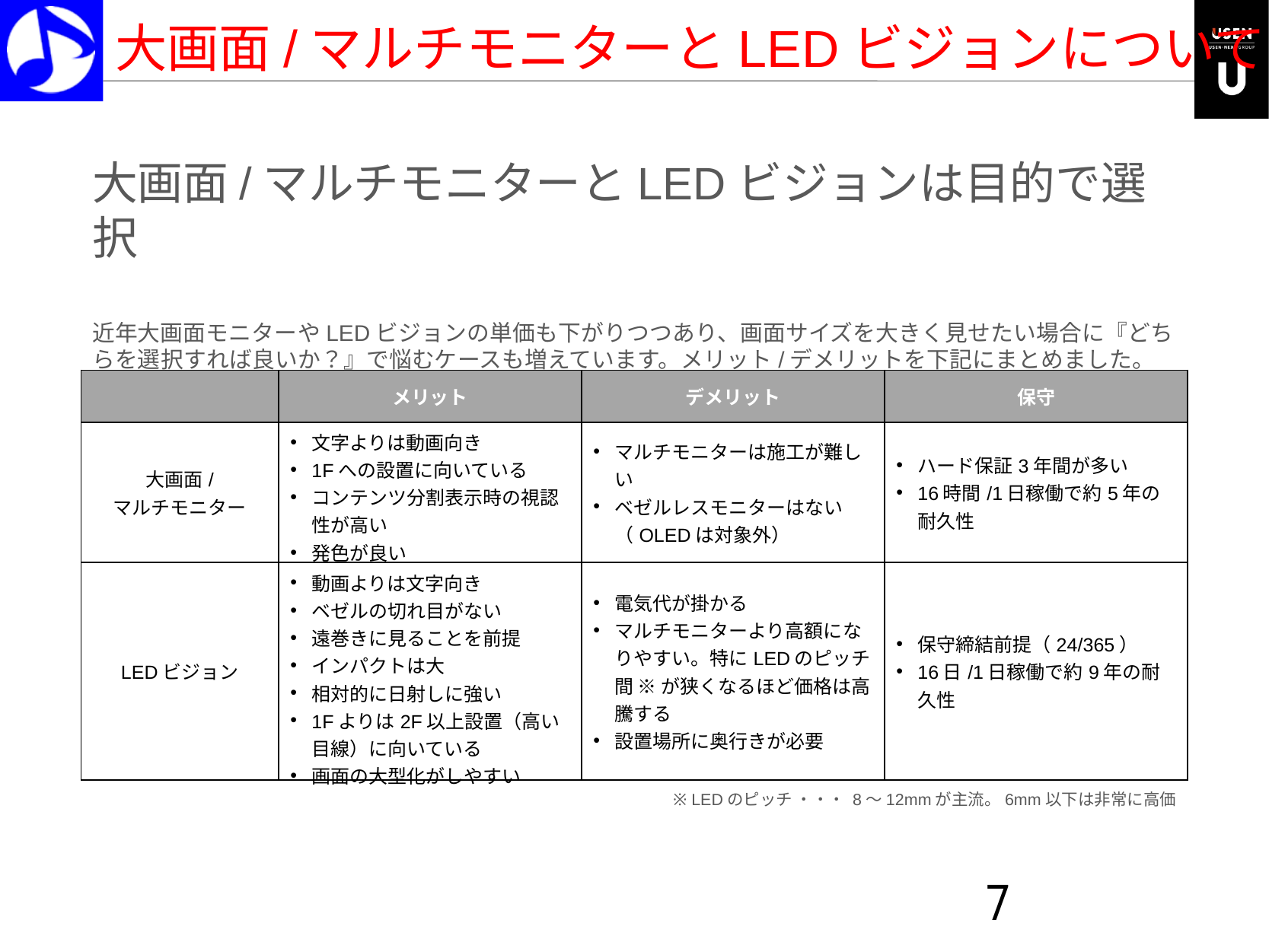

大画面/マルチモニターとLEDビジョンについて
大画面/マルチモニターとLEDビジョンは目的で選択

近年大画面モニターやLEDビジョンの単価も下がりつつあり、画面サイズを大きく見せたい場合に『どちらを選択すれば良いか？』で悩むケースも増えています。メリット/デメリットを下記にまとめました。
|  | メリット | デメリット | 保守 |
| --- | --- | --- | --- |
| 大画面/ マルチモニター | 文字よりは動画向き 1Fへの設置に向いている コンテンツ分割表示時の視認性が高い 発色が良い | マルチモニターは施工が難しい ベゼルレスモニターはない（OLEDは対象外） | ハード保証3年間が多い 16時間/1日稼働で約5年の耐久性 |
| LEDビジョン | 動画よりは文字向き ベゼルの切れ目がない 遠巻きに見ることを前提 インパクトは大 相対的に日射しに強い 1Fよりは2F以上設置（高い目線）に向いている 画面の大型化がしやすい | 電気代が掛かる マルチモニターより高額になりやすい。特にLEDのピッチ間 ※ が狭くなるほど価格は高騰する 設置場所に奥行きが必要 | 保守締結前提（24/365） 16日/1日稼働で約9年の耐久性 |
※ LEDのピッチ ・・・ 8～12mmが主流。6mm以下は非常に高価
7